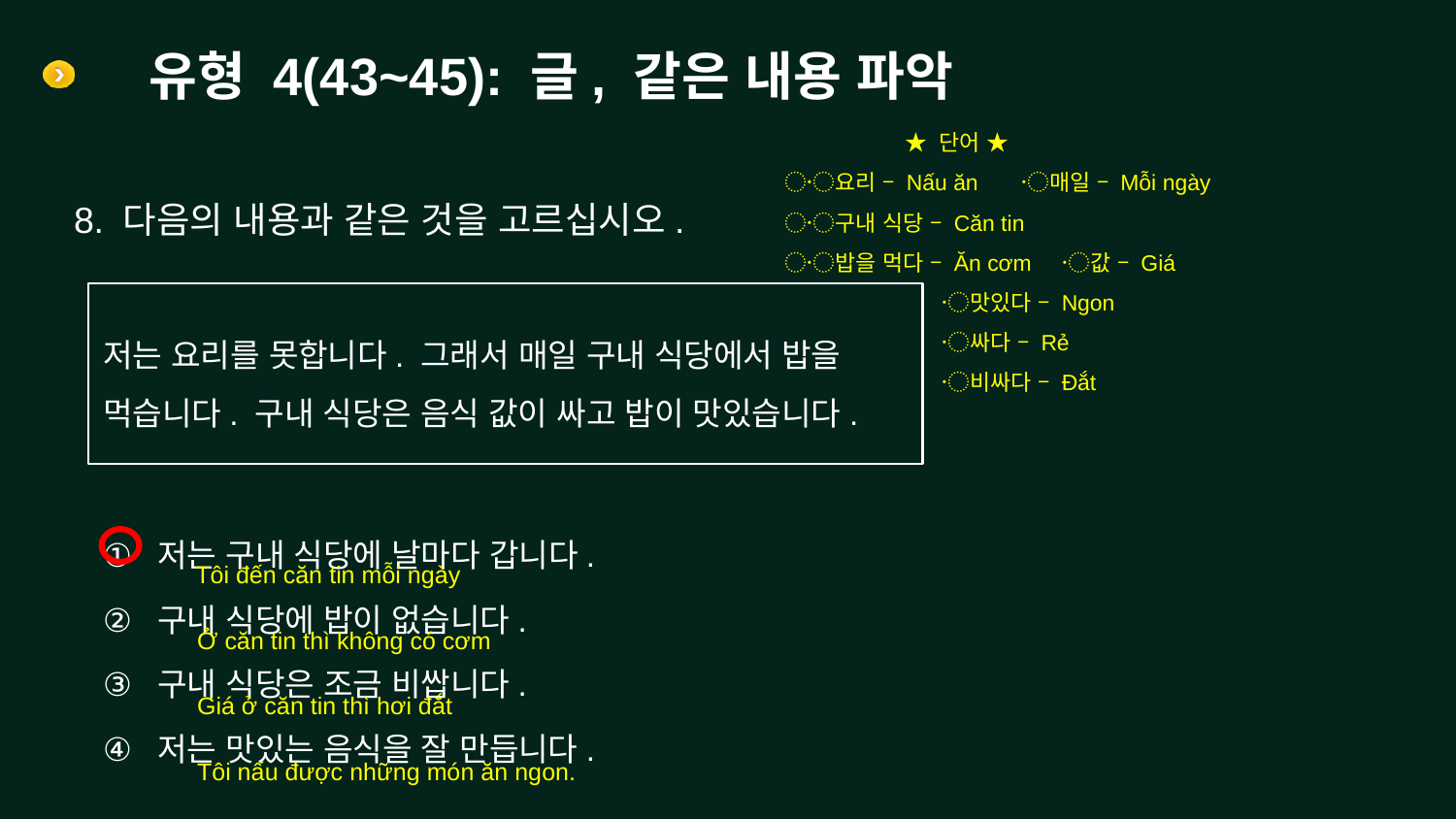

# 유형 4(43~45): 글, 같은 내용 파악
                   ★ 단어 ★
〮요리 – Nấu ăn      〮매일 – Mỗi ngày
〮구내 식당 – Căn tin
〮밥을 먹다 – Ăn cơm    〮값 – Giá
                        〮맛있다 – Ngon
                        〮싸다 – Rẻ
                        〮비싸다 – Đắt
8. 다음의 내용과 같은 것을 고르십시오.
저는 요리를 못합니다. 그래서 매일 구내 식당에서 밥을 먹습니다. 구내 식당은 음식 값이 싸고 밥이 맛있습니다.
저는 구내 식당에 날마다 갑니다.
구내 식당에 밥이 없습니다.
구내 식당은 조금 비쌉니다.
저는 맛있는 음식을 잘 만듭니다.

Tôi đến căn tin mỗi ngày
Ở căn tin thì không có cơm
Giá ở căn tin thì hơi đắt
Tôi nấu được những món ăn ngon.